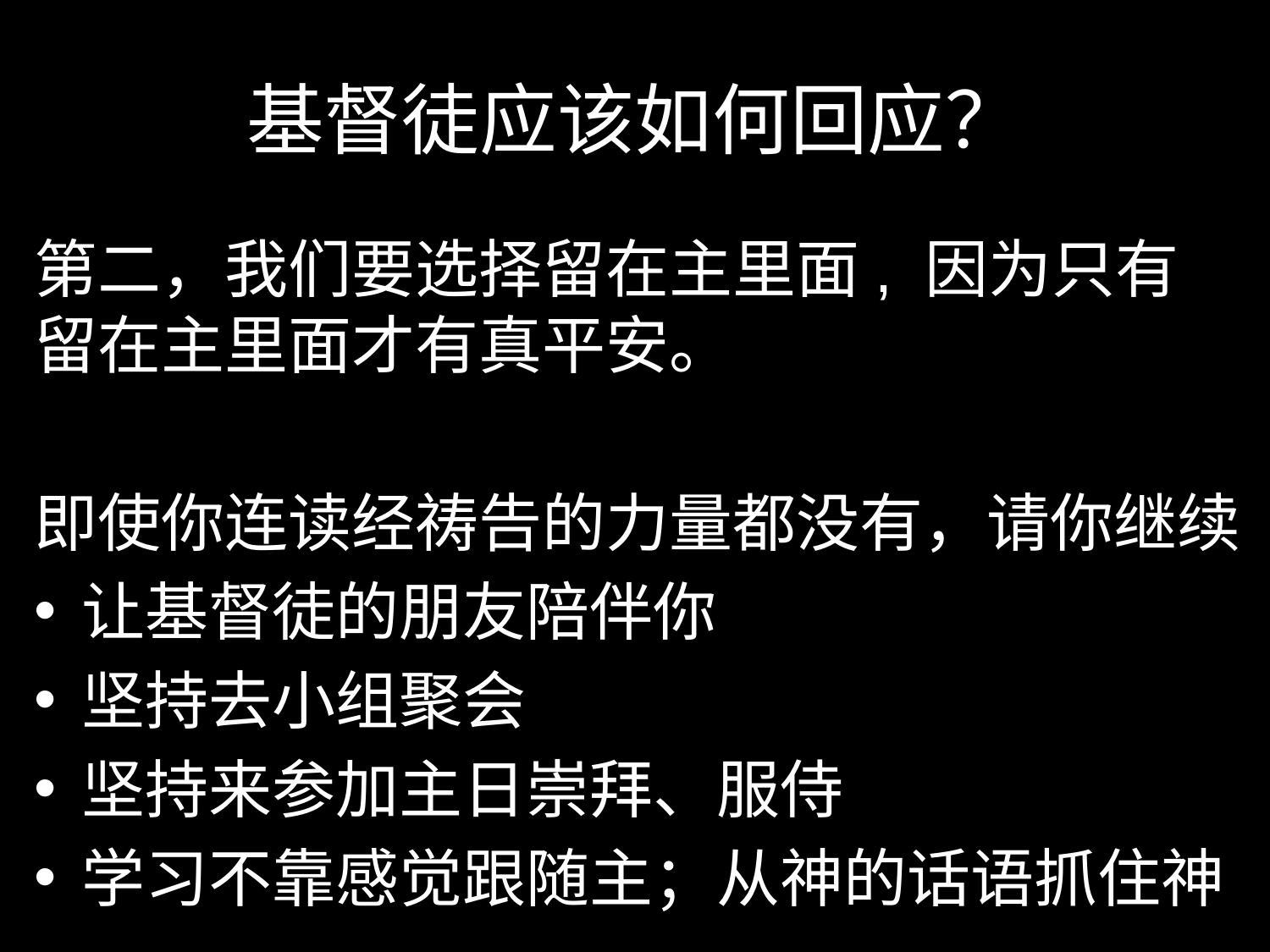

# 基督徒应该如何回应？
第二，我们要选择留在主里面, 因为只有留在主里面才有真平安。

即使你连读经祷告的力量都没有，请你继续
让基督徒的朋友陪伴你
坚持去小组聚会
坚持来参加主日崇拜、服侍
学习不靠感觉跟随主；从神的话语抓住神